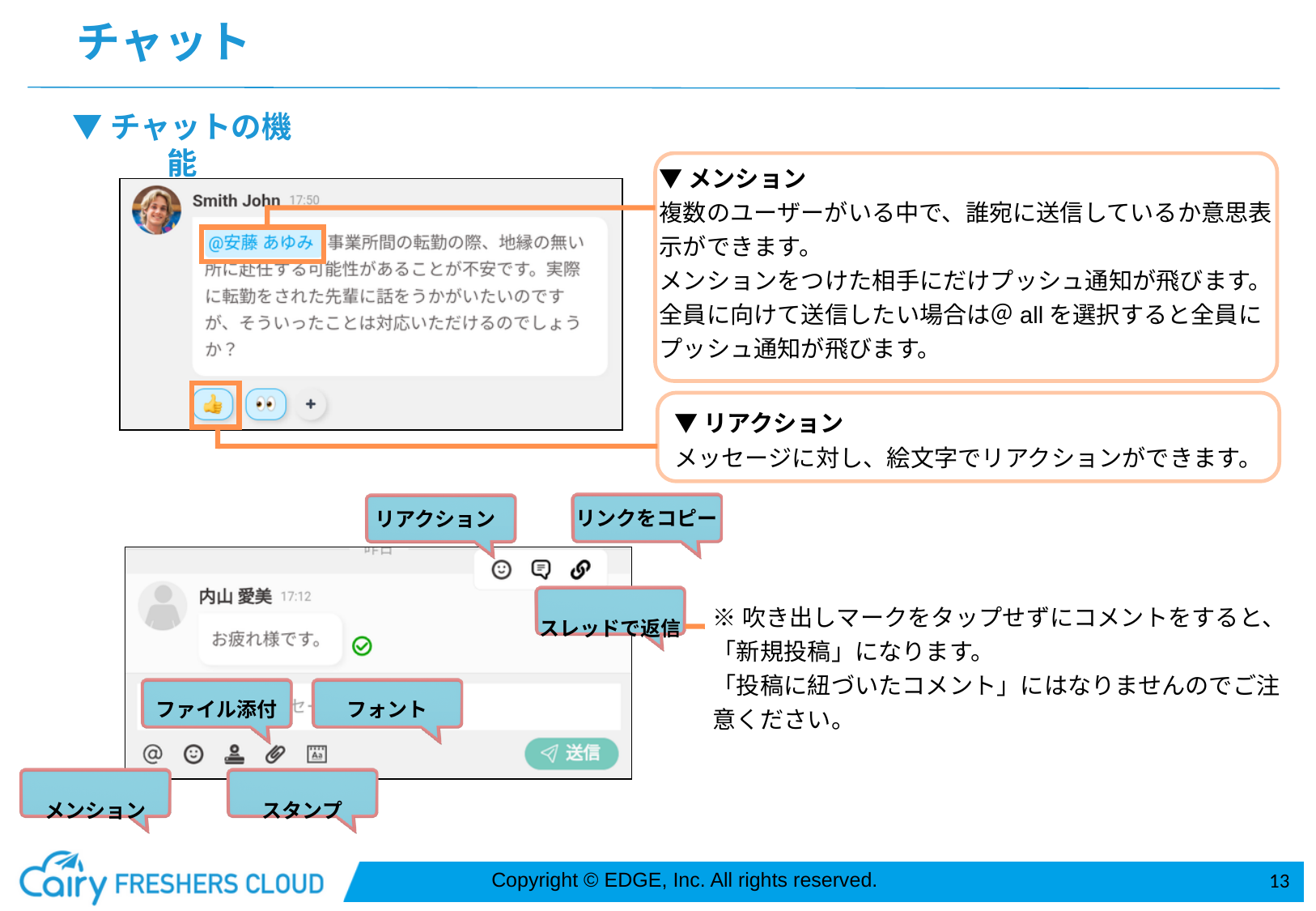

チャット

▼チャットの機能

▼メンション
複数のユーザーがいる中で、誰宛に送信しているか意思表示ができます。
メンションをつけた相手にだけプッシュ通知が飛びます。
全員に向けて送信したい場合は＠allを選択すると全員にプッシュ通知が飛びます。

▼リアクション
メッセージに対し、絵文字でリアクションができます。

リンクをコピー
リアクション

スレッドで返信

ファイル添付
フォント

メンション
スタンプ
※吹き出しマークをタップせずにコメントをすると、「新規投稿」になります。
「投稿に紐づいたコメント」にはなりませんのでご注意ください。

13

Copyright © EDGE, Inc. All rights reserved.